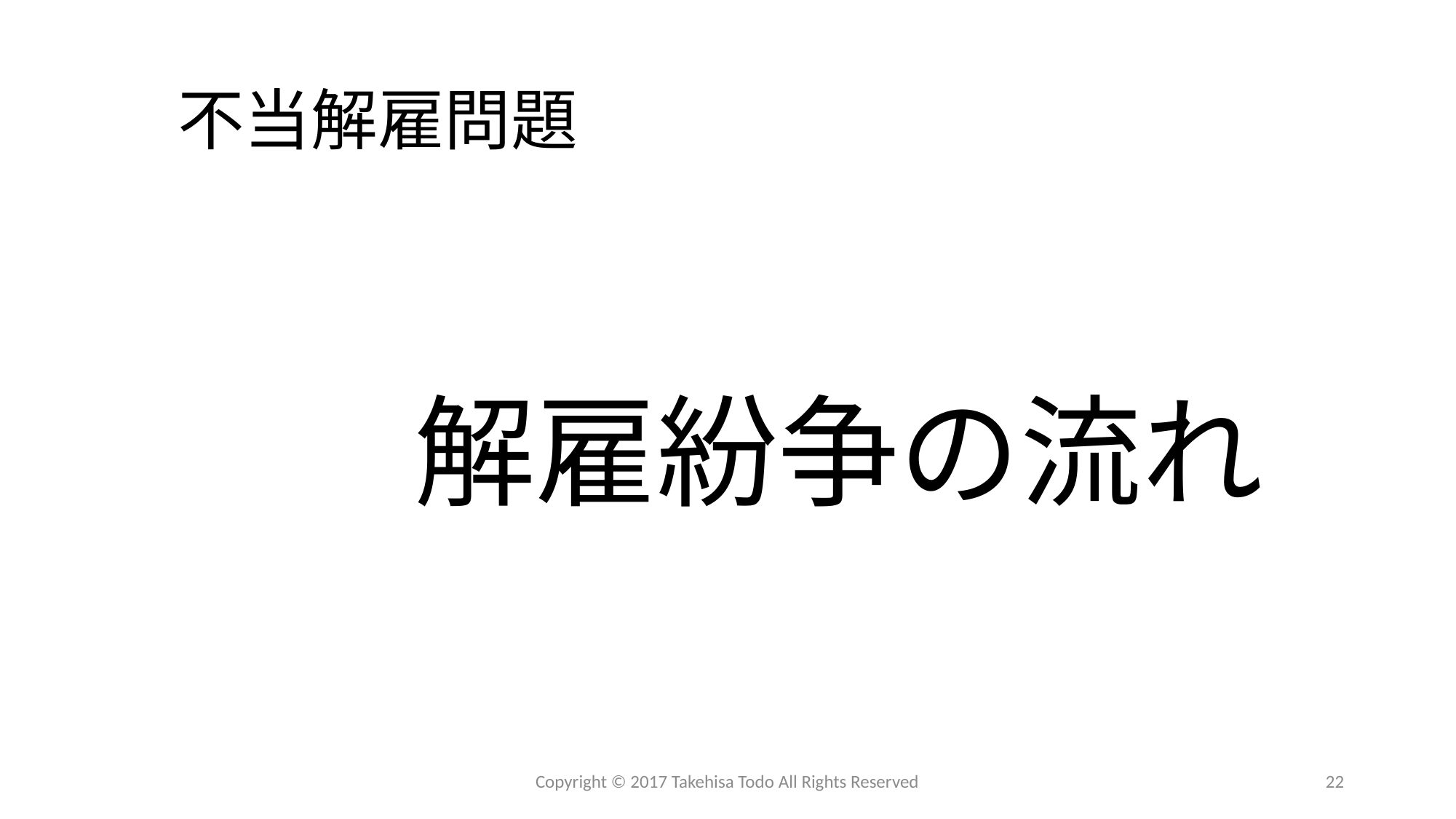

# 不当解雇問題

　　　解雇紛争の流れ
Copyright © 2017 Takehisa Todo All Rights Reserved
22